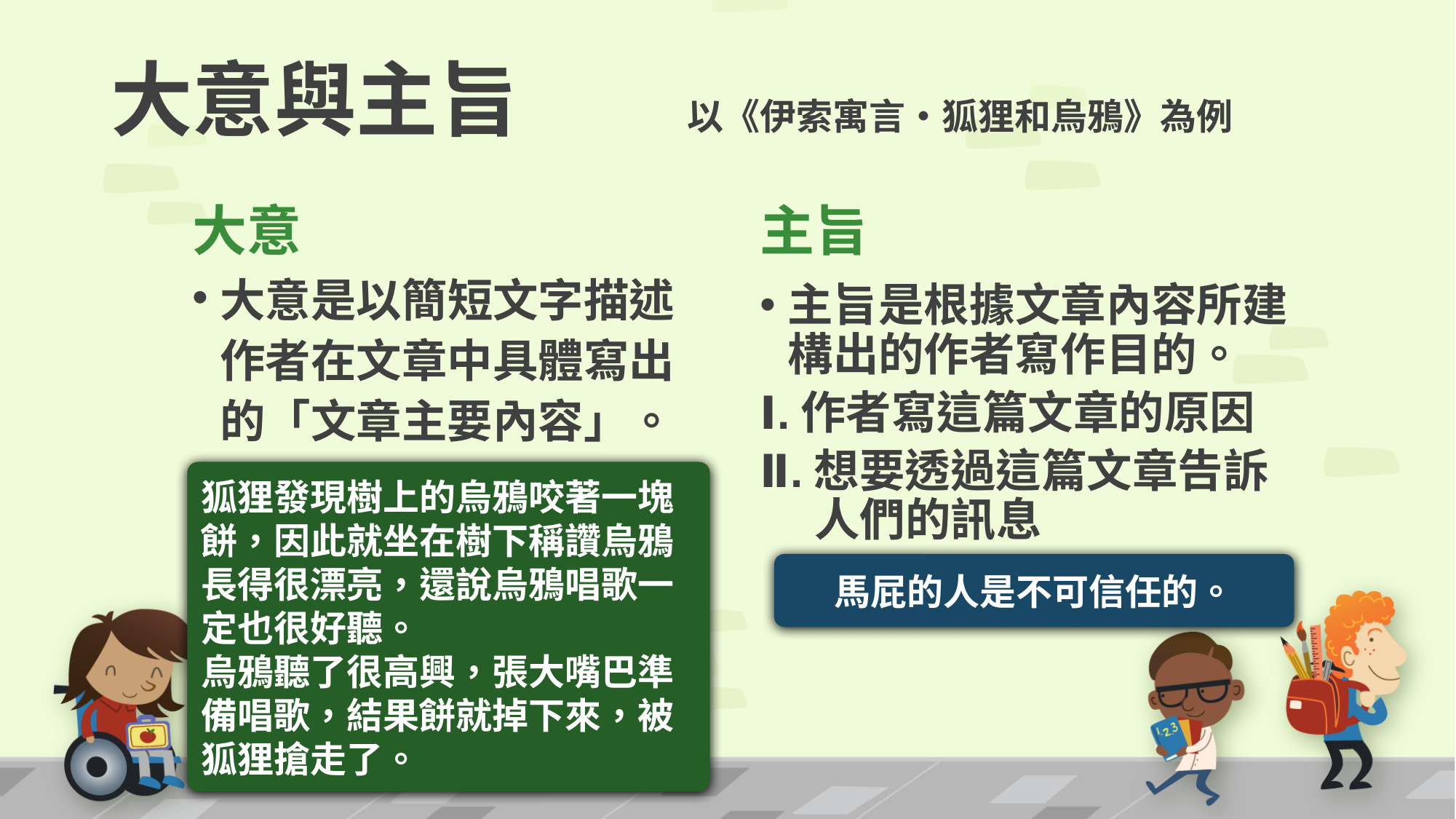

# 大意與主旨         以《伊索寓言•狐狸和烏鴉》為例
大意
主旨
大意是以簡短文字描述作者在文章中具體寫出的「文章主要內容」。
主旨是根據文章內容所建構出的作者寫作目的。
Ⅰ.作者寫這篇文章的原因
Ⅱ.想要透過這篇文章告訴人們的訊息
狐狸發現樹上的烏鴉咬著一塊餅，因此就坐在樹下稱讚烏鴉長得很漂亮，還說烏鴉唱歌一定也很好聽。
烏鴉聽了很高興，張大嘴巴準備唱歌，結果餅就掉下來，被狐狸搶走了。
馬屁的人是不可信任的。